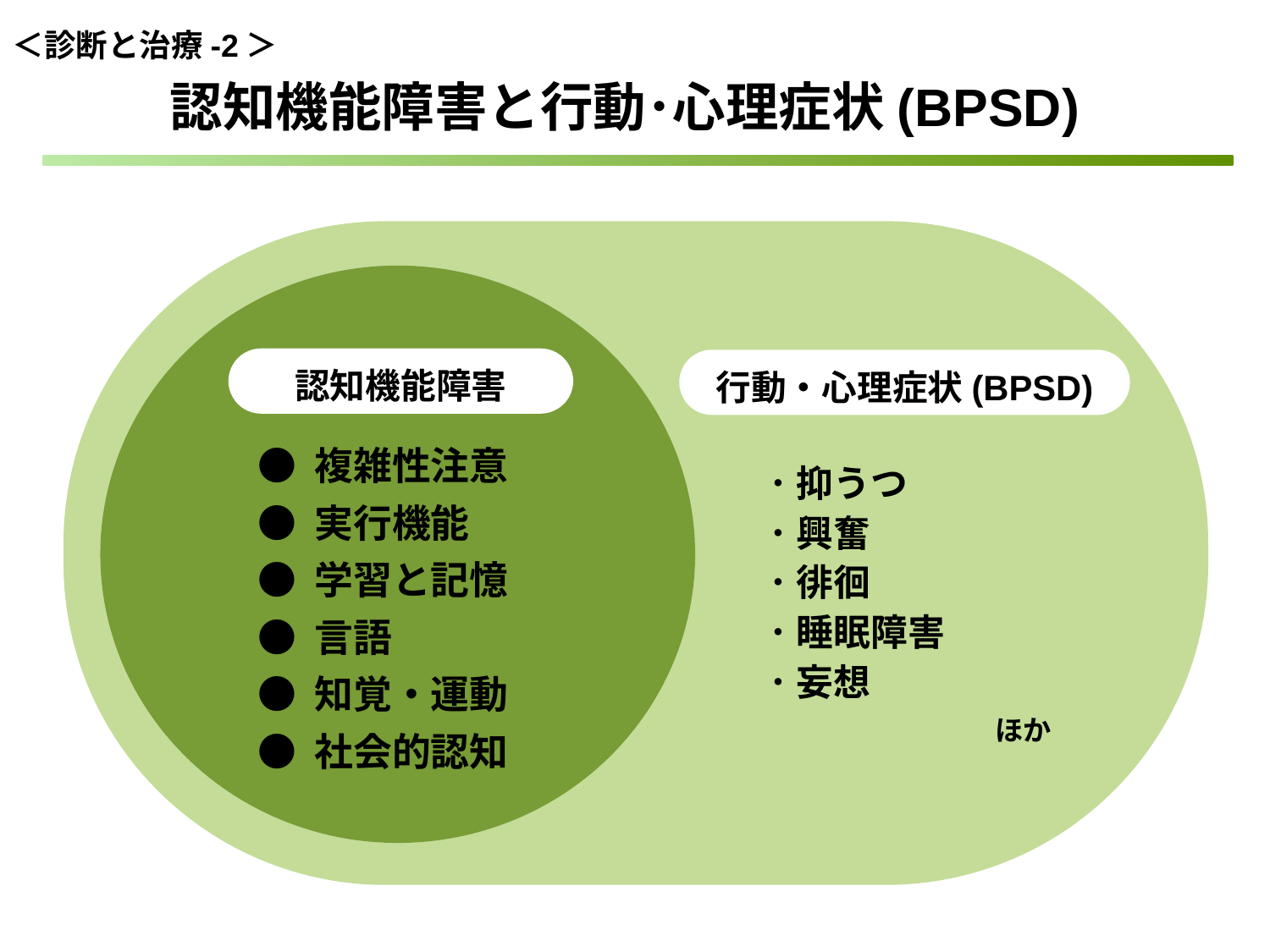

＜診断と治療-2＞
認知機能障害と行動･心理症状(BPSD)

認知機能障害
行動・心理症状(BPSD)
● 複雑性注意
● 実行機能
● 学習と記憶
● 言語
● 知覚・運動
● 社会的認知
･ 抑うつ
･ 興奮
･ 徘徊
･ 睡眠障害
･ 妄想
　　　            　ほか